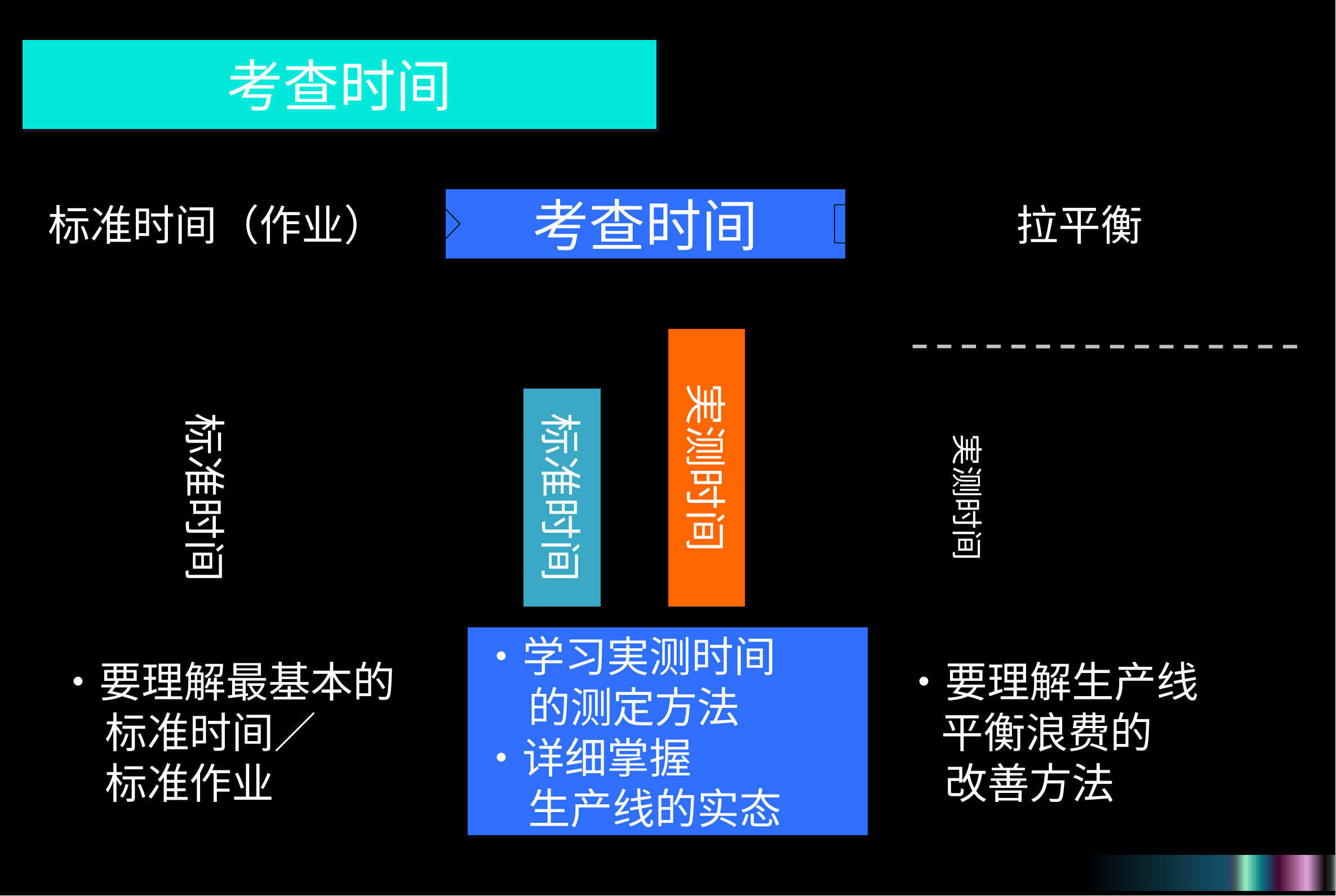

考查时间
标准时间（作业）

考查时间

拉平衡

実测时间

标准时间
标准时间
実测时间

・要理解最基本的
    标准时间／
    标准作业
・学习実测时间
    的测定方法
・详细掌握
    生产线的实态
・要理解生产线
   平衡浪费的
　改善方法